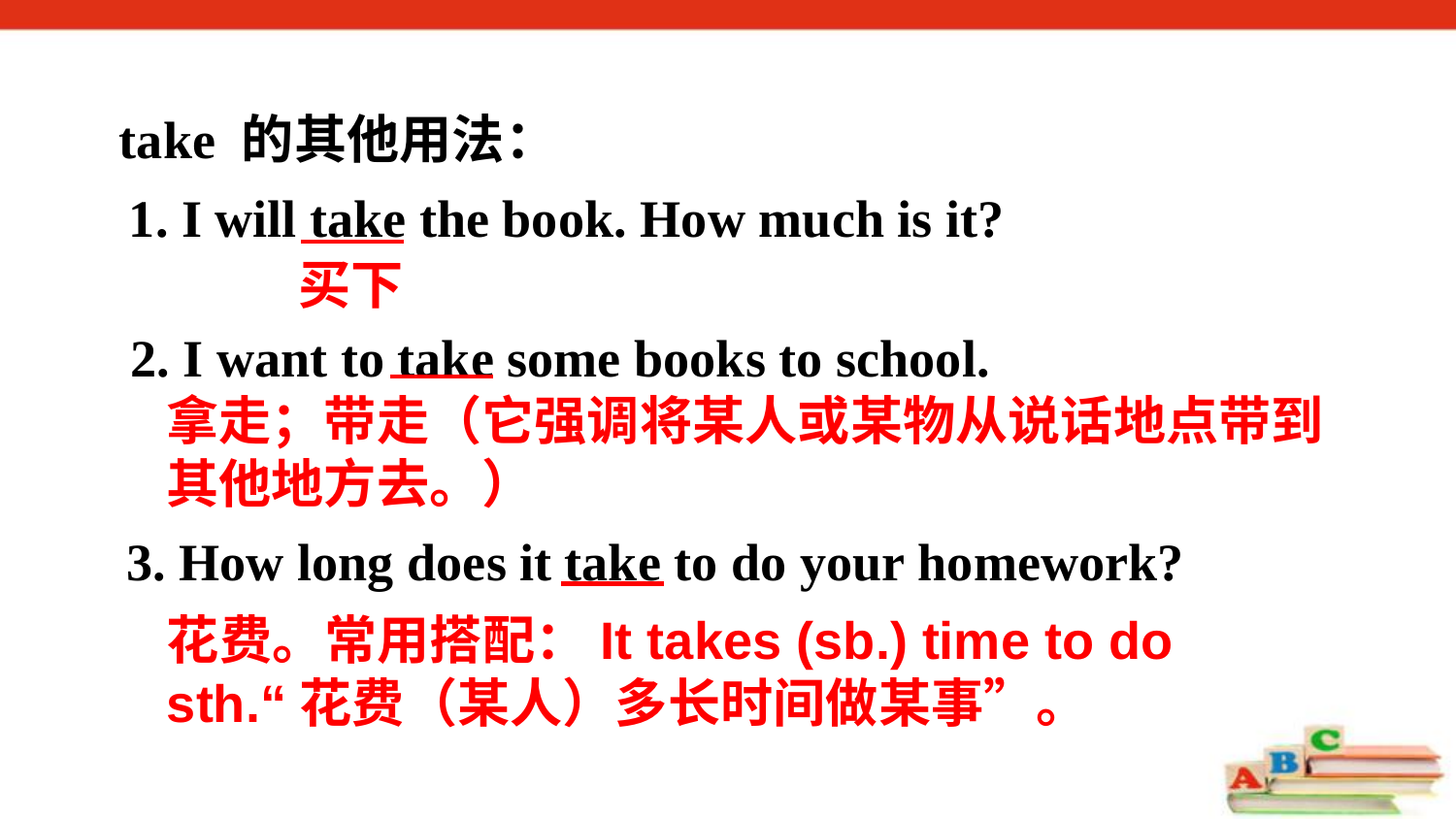

take 的其他用法：
1. I will take the book. How much is it?
买下
2. I want to take some books to school.
拿走；带走（它强调将某人或某物从说话地点带到其他地方去。）
3. How long does it take to do your homework?
花费。常用搭配：It takes (sb.) time to do sth.“花费（某人）多长时间做某事”。